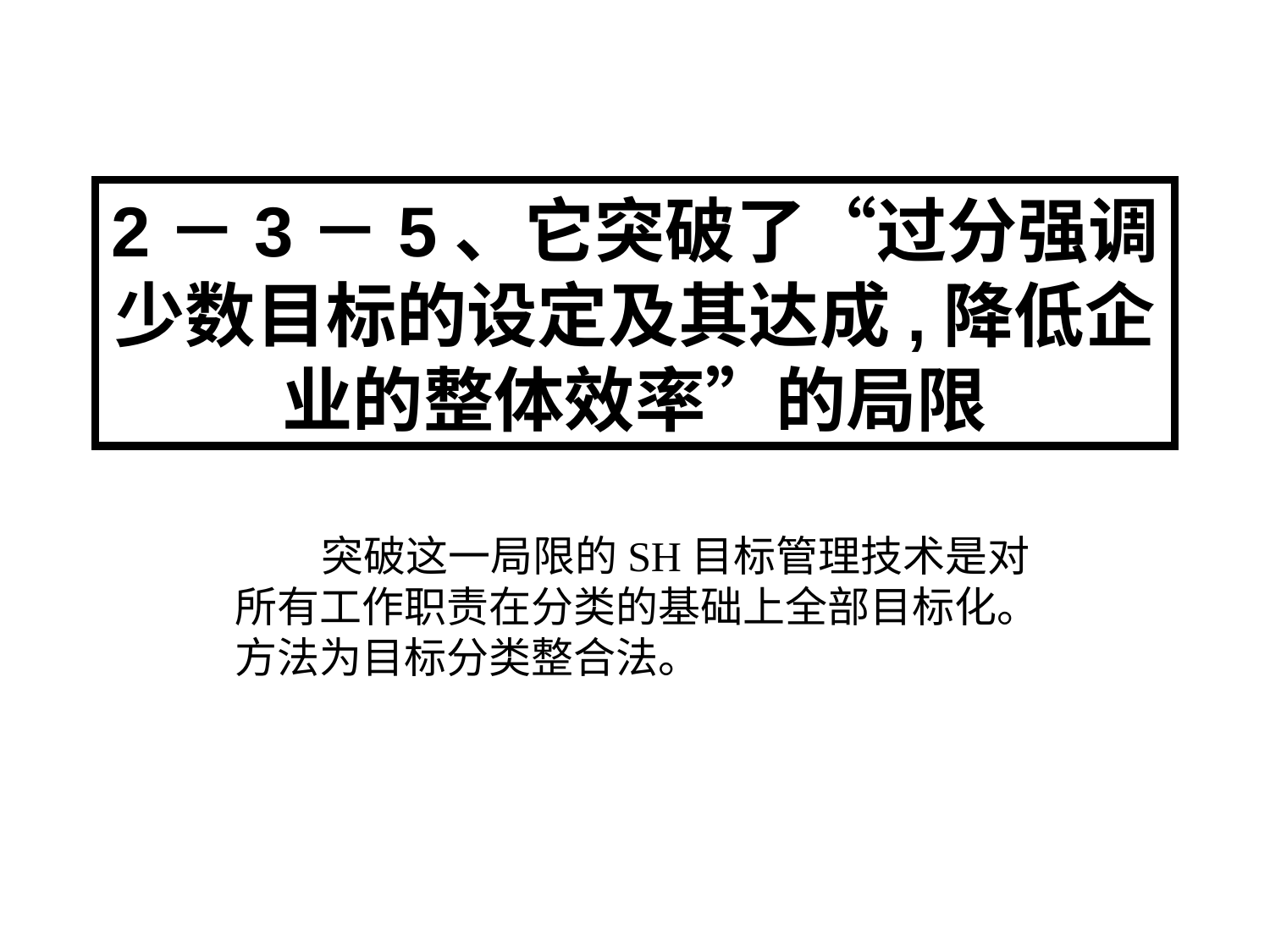

2－3－5、它突破了“过分强调少数目标的设定及其达成,降低企业的整体效率”的局限
        突破这一局限的SH目标管理技术是对所有工作职责在分类的基础上全部目标化。方法为目标分类整合法。